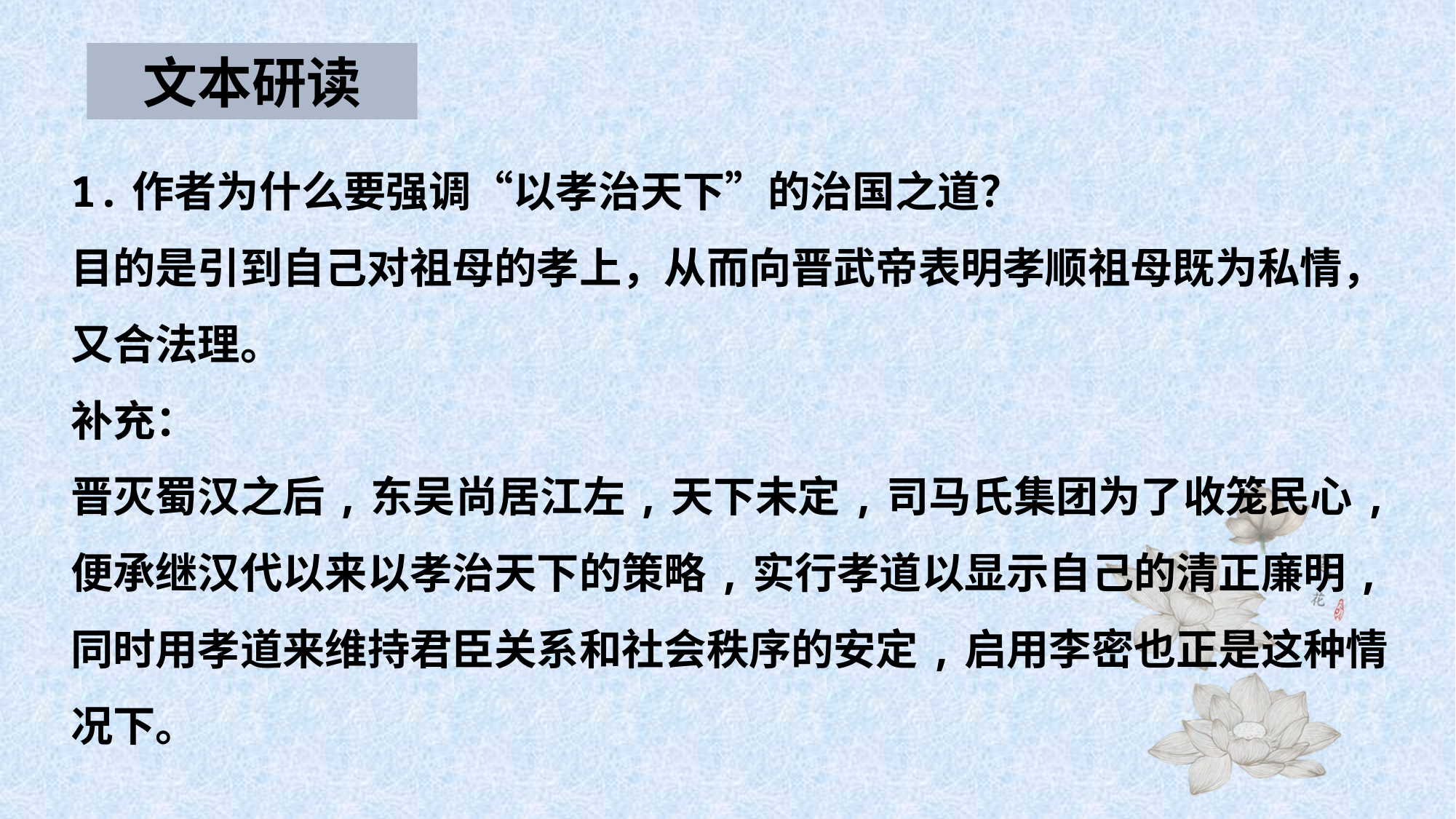

文本研读
1.作者为什么要强调“以孝治天下”的治国之道？
目的是引到自己对祖母的孝上，从而向晋武帝表明孝顺祖母既为私情，又合法理。
补充：
晋灭蜀汉之后,东吴尚居江左,天下未定,司马氏集团为了收笼民心,便承继汉代以来以孝治天下的策略,实行孝道以显示自己的清正廉明,同时用孝道来维持君臣关系和社会秩序的安定,启用李密也正是这种情况下。